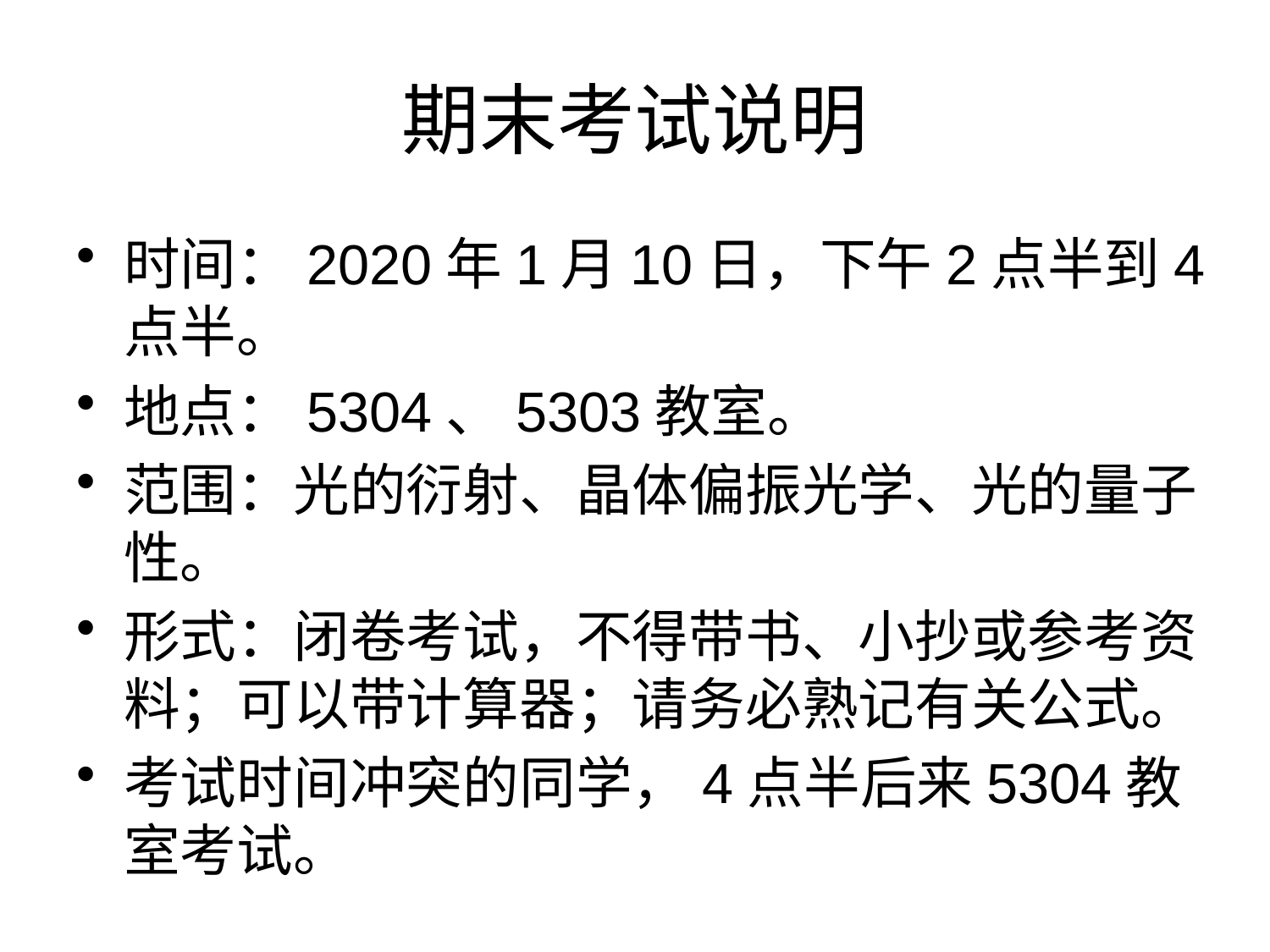

# 期末考试说明
时间：2020年1月10日，下午2点半到4点半。
地点：5304、5303教室。
范围：光的衍射、晶体偏振光学、光的量子性。
形式：闭卷考试，不得带书、小抄或参考资料；可以带计算器；请务必熟记有关公式。
考试时间冲突的同学，4点半后来5304教室考试。